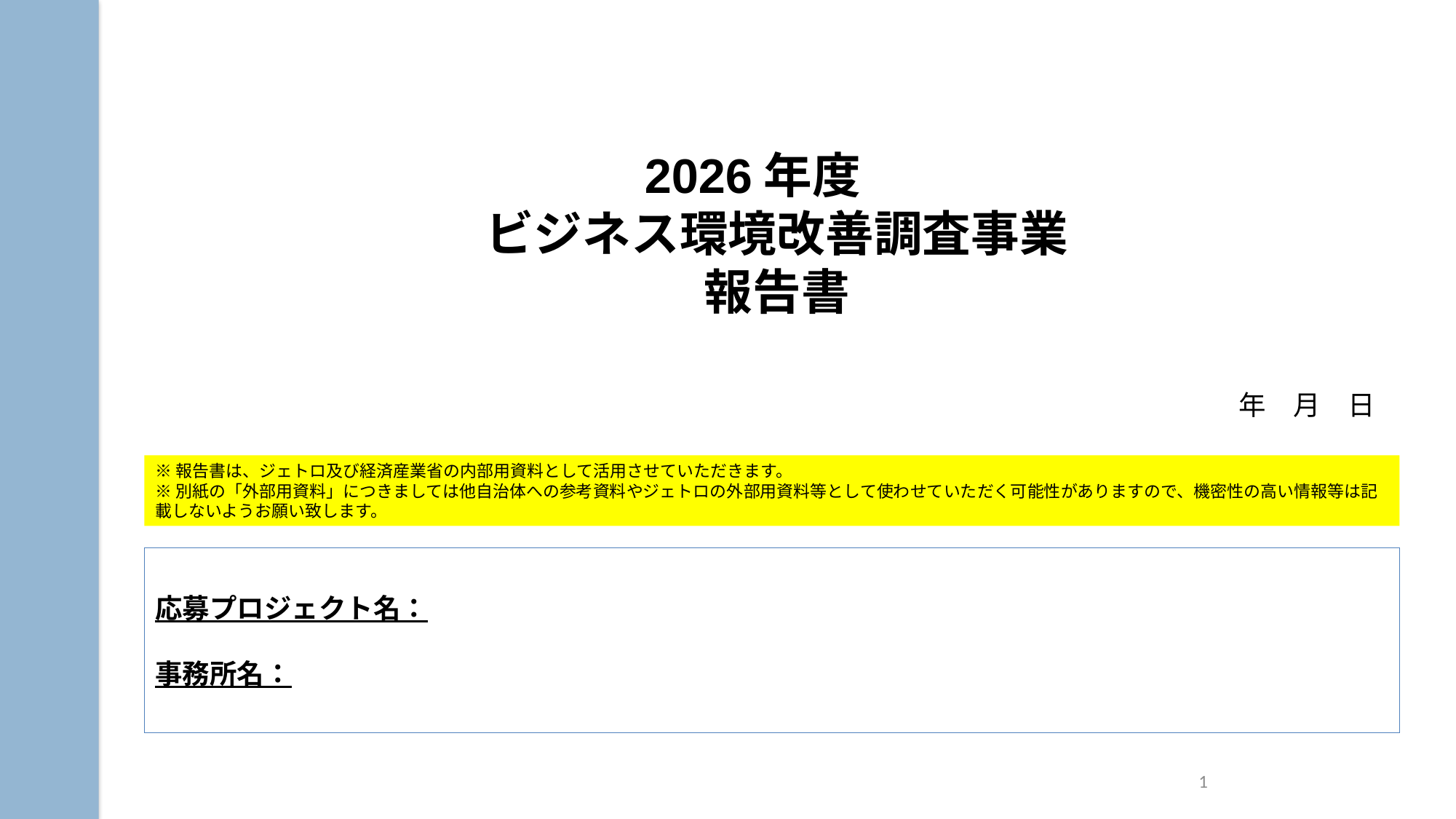

2026年度
ビジネス環境改善調査事業
報告書
　　　年　月　日
※報告書は、ジェトロ及び経済産業省の内部用資料として活用させていただきます。
※別紙の「外部用資料」につきましては他自治体への参考資料やジェトロの外部用資料等として使わせていただく可能性がありますので、機密性の高い情報等は記載しないようお願い致します。
応募プロジェクト名：

事務所名：
1